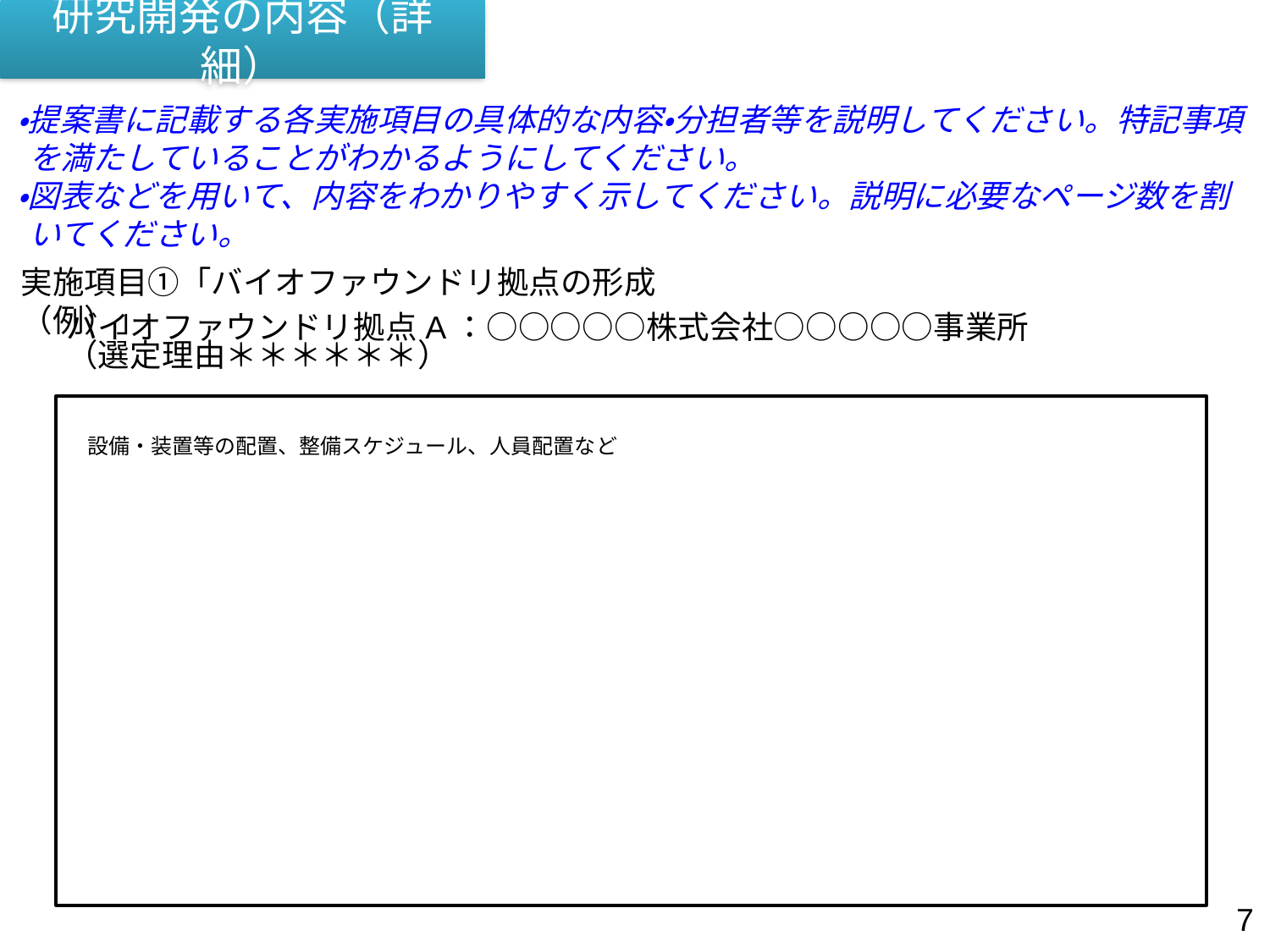

# 研究開発の内容（詳細）
・提案書に記載する各実施項目の具体的な内容・分担者等を説明してください。特記事項を満たしていることがわかるようにしてください。
・図表などを用いて、内容をわかりやすく示してください。説明に必要なページ数を割いてください。
実施項目①「バイオファウンドリ拠点の形成（例）」
バイオファウンドリ拠点A：○○○○○株式会社○○○○○事業所
（選定理由＊＊＊＊＊＊）

設備・装置等の配置、整備スケジュール、人員配置など
7